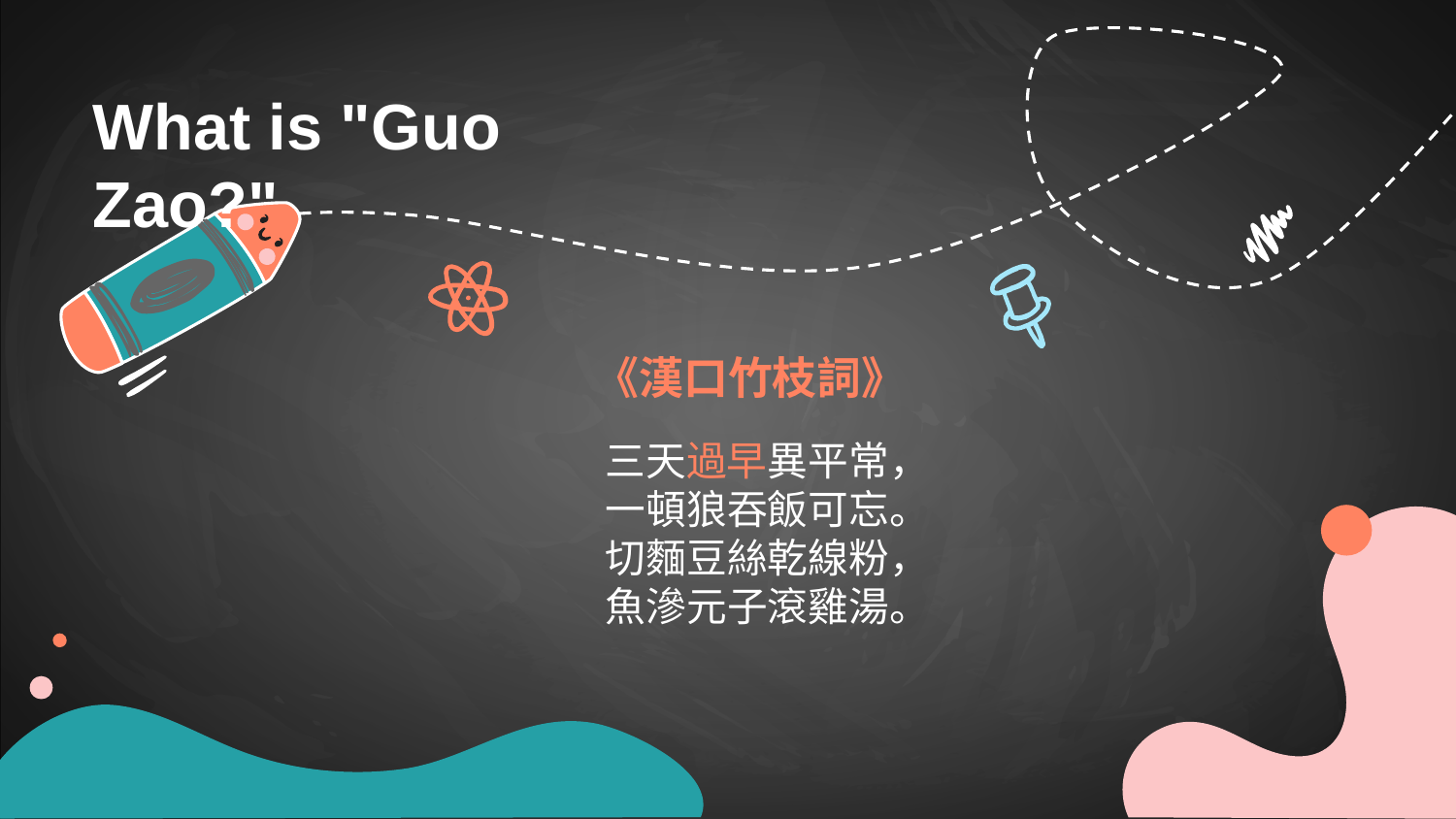

What is "Guo Zao?"

# 《漢口竹枝詞》
三天過早異平常，
一頓狼吞飯可忘。
切麵豆絲乾線粉，
魚滲元子滾雞湯。